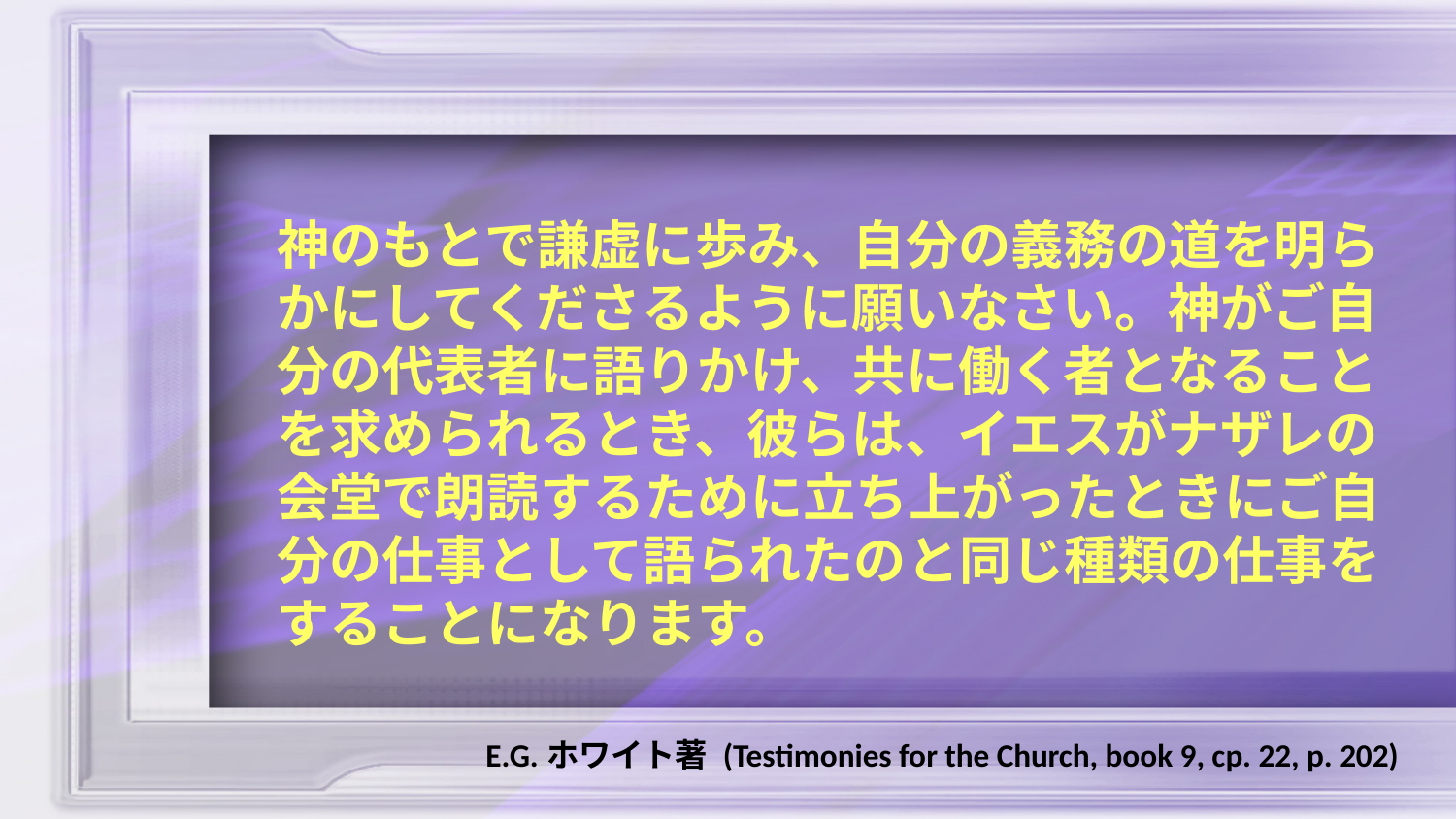

神のもとで謙虚に歩み、自分の義務の道を明らかにしてくださるように願いなさい。神がご自分の代表者に語りかけ、共に働く者となることを求められるとき、彼らは、イエスがナザレの会堂で朗読するために立ち上がったときにご自分の仕事として語られたのと同じ種類の仕事をすることになります。
E.G.ホワイト著 (Testimonies for the Church, book 9, cp. 22, p. 202)